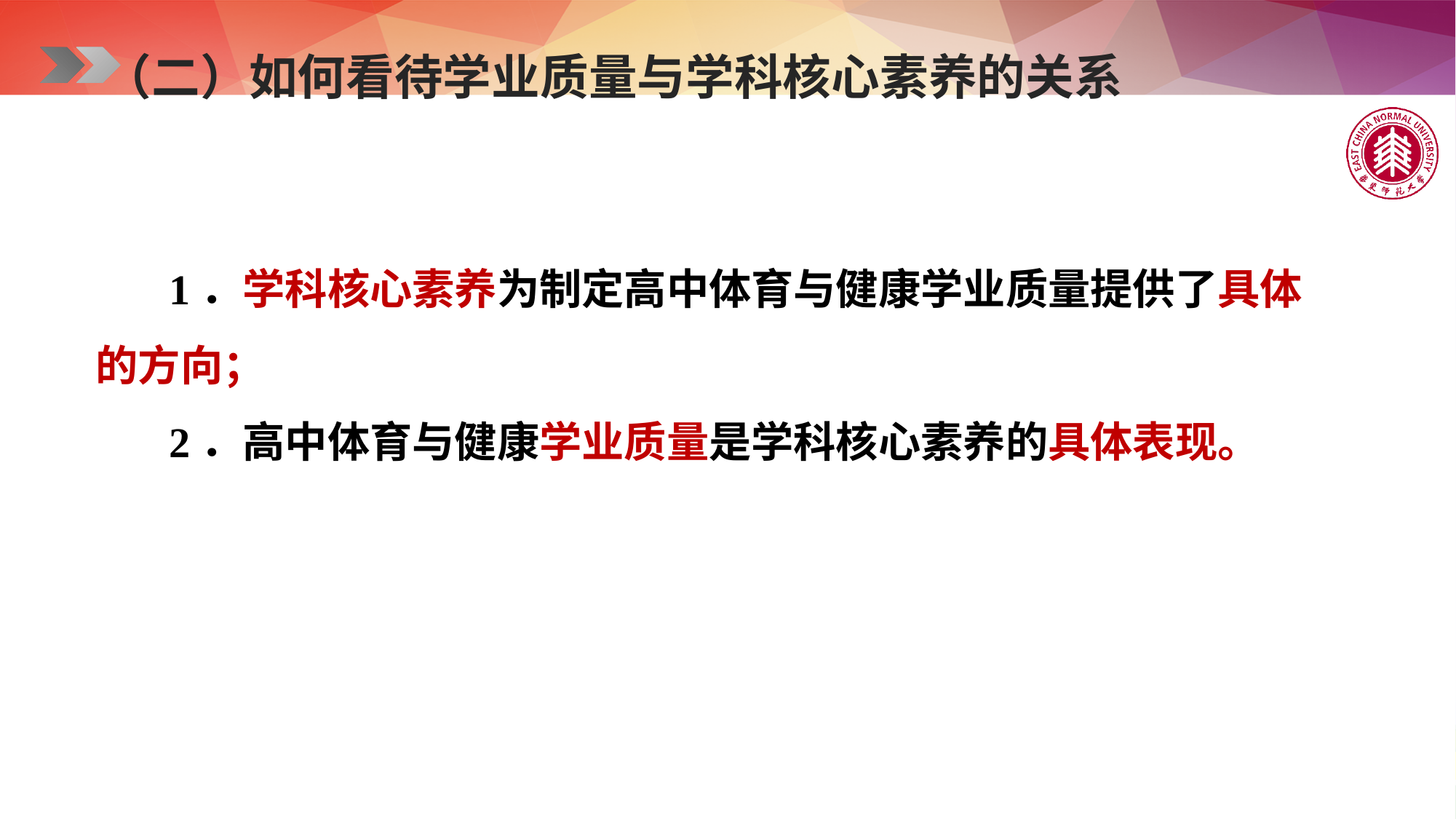

（二）如何看待学业质量与学科核心素养的关系
1．学科核心素养为制定高中体育与健康学业质量提供了具体的方向；
2．高中体育与健康学业质量是学科核心素养的具体表现。